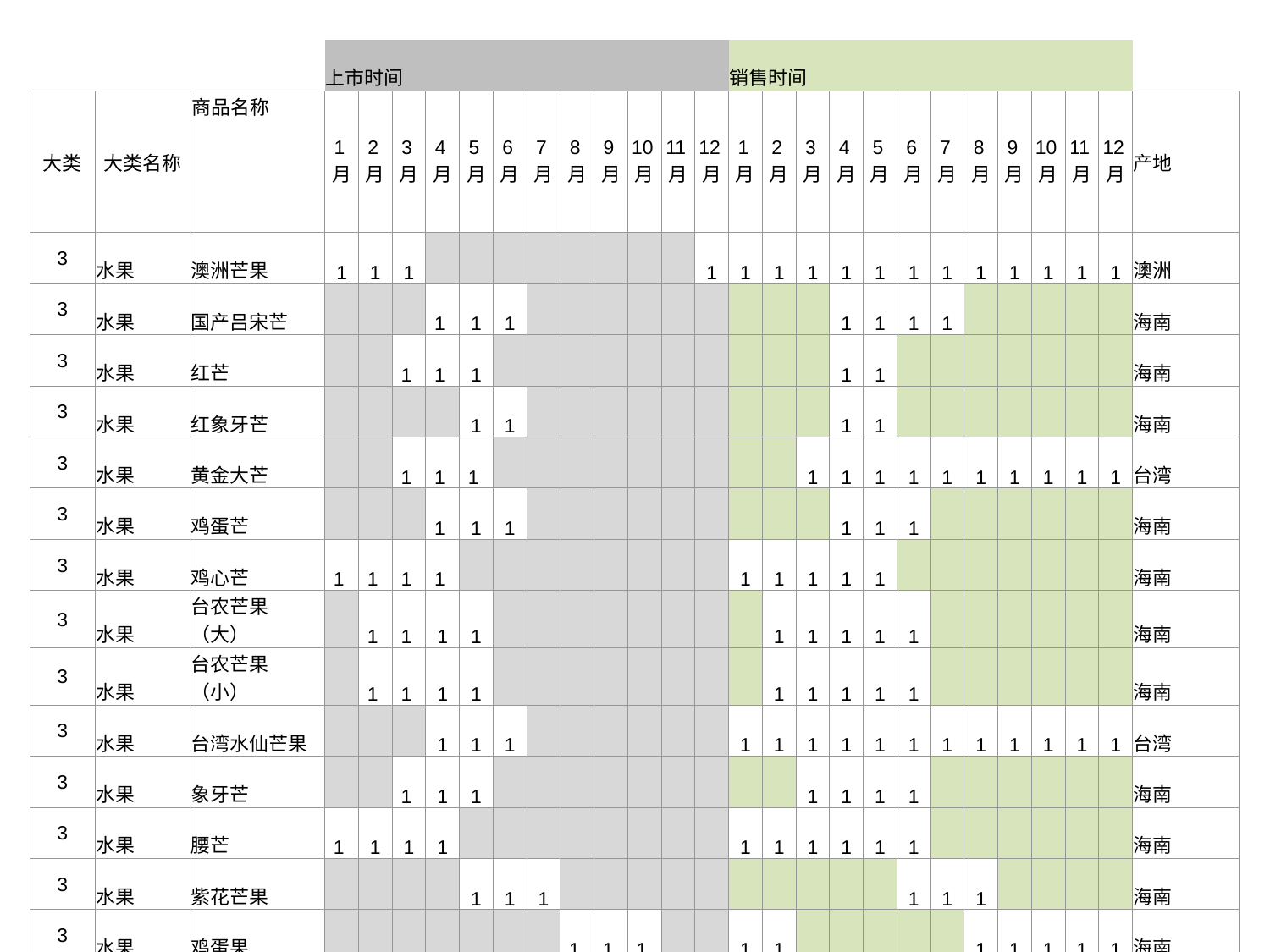

|  |  |  | 上市时间 |  |  |  |  |  |  |  |  |  |  |  | 销售时间 |  |  |  |  |  |  |  |  |  |  |  |  |
| --- | --- | --- | --- | --- | --- | --- | --- | --- | --- | --- | --- | --- | --- | --- | --- | --- | --- | --- | --- | --- | --- | --- | --- | --- | --- | --- | --- |
| 大类 | 大类名称 | 商品名称 | 1月 | 2月 | 3月 | 4月 | 5月 | 6月 | 7月 | 8月 | 9月 | 10月 | 11月 | 12月 | 1月 | 2月 | 3月 | 4月 | 5月 | 6月 | 7月 | 8月 | 9月 | 10月 | 11月 | 12月 | 产地 |
| 3 | 水果 | 澳洲芒果 | 1 | 1 | 1 |  |  |  |  |  |  |  |  | 1 | 1 | 1 | 1 | 1 | 1 | 1 | 1 | 1 | 1 | 1 | 1 | 1 | 澳洲 |
| 3 | 水果 | 国产吕宋芒 |  |  |  | 1 | 1 | 1 |  |  |  |  |  |  |  |  |  | 1 | 1 | 1 | 1 |  |  |  |  |  | 海南 |
| 3 | 水果 | 红芒 |  |  | 1 | 1 | 1 |  |  |  |  |  |  |  |  |  |  | 1 | 1 |  |  |  |  |  |  |  | 海南 |
| 3 | 水果 | 红象牙芒 |  |  |  |  | 1 | 1 |  |  |  |  |  |  |  |  |  | 1 | 1 |  |  |  |  |  |  |  | 海南 |
| 3 | 水果 | 黄金大芒 |  |  | 1 | 1 | 1 |  |  |  |  |  |  |  |  |  | 1 | 1 | 1 | 1 | 1 | 1 | 1 | 1 | 1 | 1 | 台湾 |
| 3 | 水果 | 鸡蛋芒 |  |  |  | 1 | 1 | 1 |  |  |  |  |  |  |  |  |  | 1 | 1 | 1 |  |  |  |  |  |  | 海南 |
| 3 | 水果 | 鸡心芒 | 1 | 1 | 1 | 1 |  |  |  |  |  |  |  |  | 1 | 1 | 1 | 1 | 1 |  |  |  |  |  |  |  | 海南 |
| 3 | 水果 | 台农芒果（大） |  | 1 | 1 | 1 | 1 |  |  |  |  |  |  |  |  | 1 | 1 | 1 | 1 | 1 |  |  |  |  |  |  | 海南 |
| 3 | 水果 | 台农芒果（小） |  | 1 | 1 | 1 | 1 |  |  |  |  |  |  |  |  | 1 | 1 | 1 | 1 | 1 |  |  |  |  |  |  | 海南 |
| 3 | 水果 | 台湾水仙芒果 |  |  |  | 1 | 1 | 1 |  |  |  |  |  |  | 1 | 1 | 1 | 1 | 1 | 1 | 1 | 1 | 1 | 1 | 1 | 1 | 台湾 |
| 3 | 水果 | 象牙芒 |  |  | 1 | 1 | 1 |  |  |  |  |  |  |  |  |  | 1 | 1 | 1 | 1 |  |  |  |  |  |  | 海南 |
| 3 | 水果 | 腰芒 | 1 | 1 | 1 | 1 |  |  |  |  |  |  |  |  | 1 | 1 | 1 | 1 | 1 | 1 |  |  |  |  |  |  | 海南 |
| 3 | 水果 | 紫花芒果 |  |  |  |  | 1 | 1 | 1 |  |  |  |  |  |  |  |  |  |  | 1 | 1 | 1 |  |  |  |  | 海南 |
| 3 | 水果 | 鸡蛋果 |  |  |  |  |  |  |  | 1 | 1 | 1 |  |  | 1 | 1 |  |  |  |  |  | 1 | 1 | 1 | 1 | 1 | 海南 |